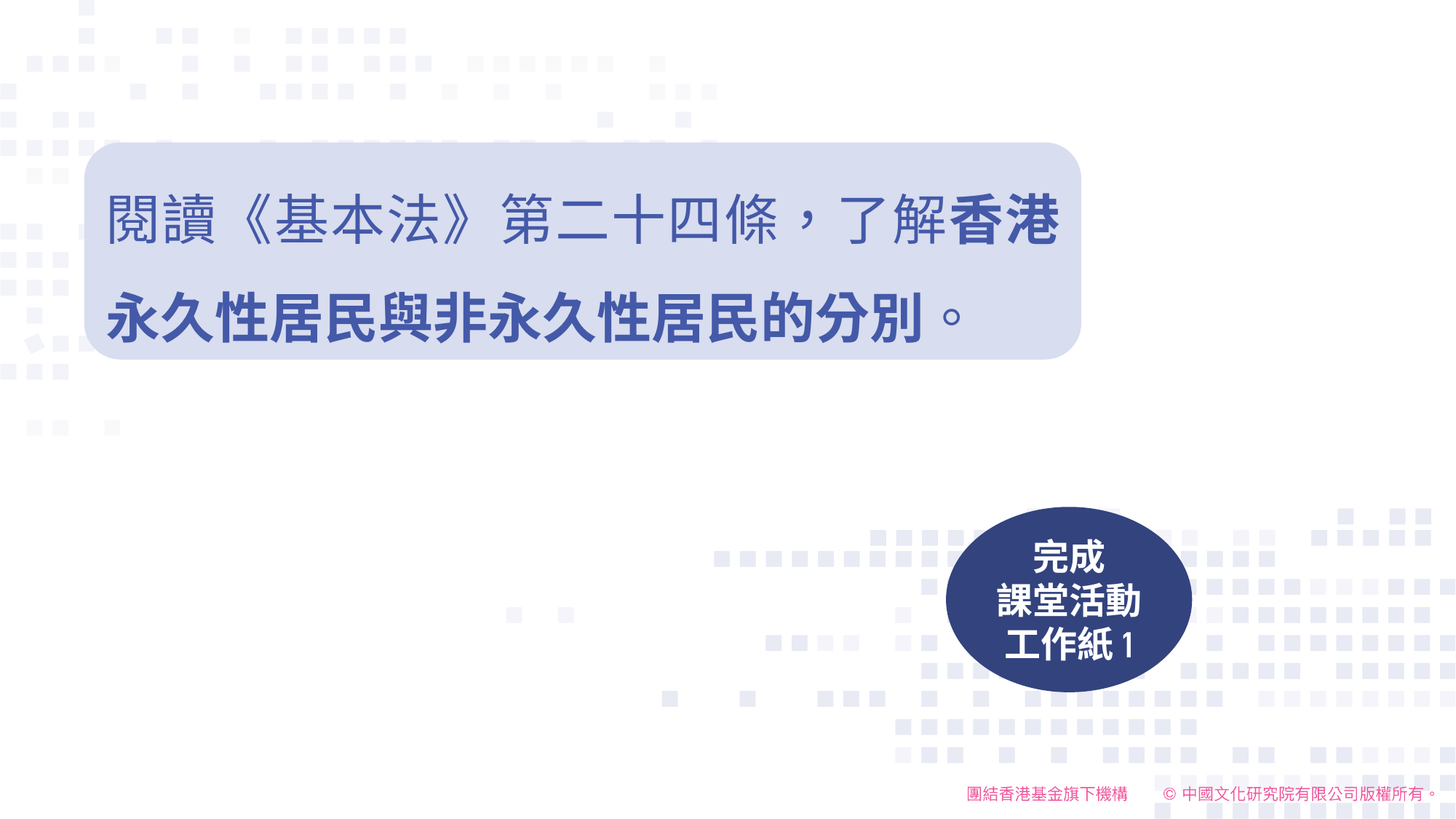

閱讀《基本法》第二十四條，了解香港永久性居民與非永久性居民的分別。
完成
課堂活動工作紙1